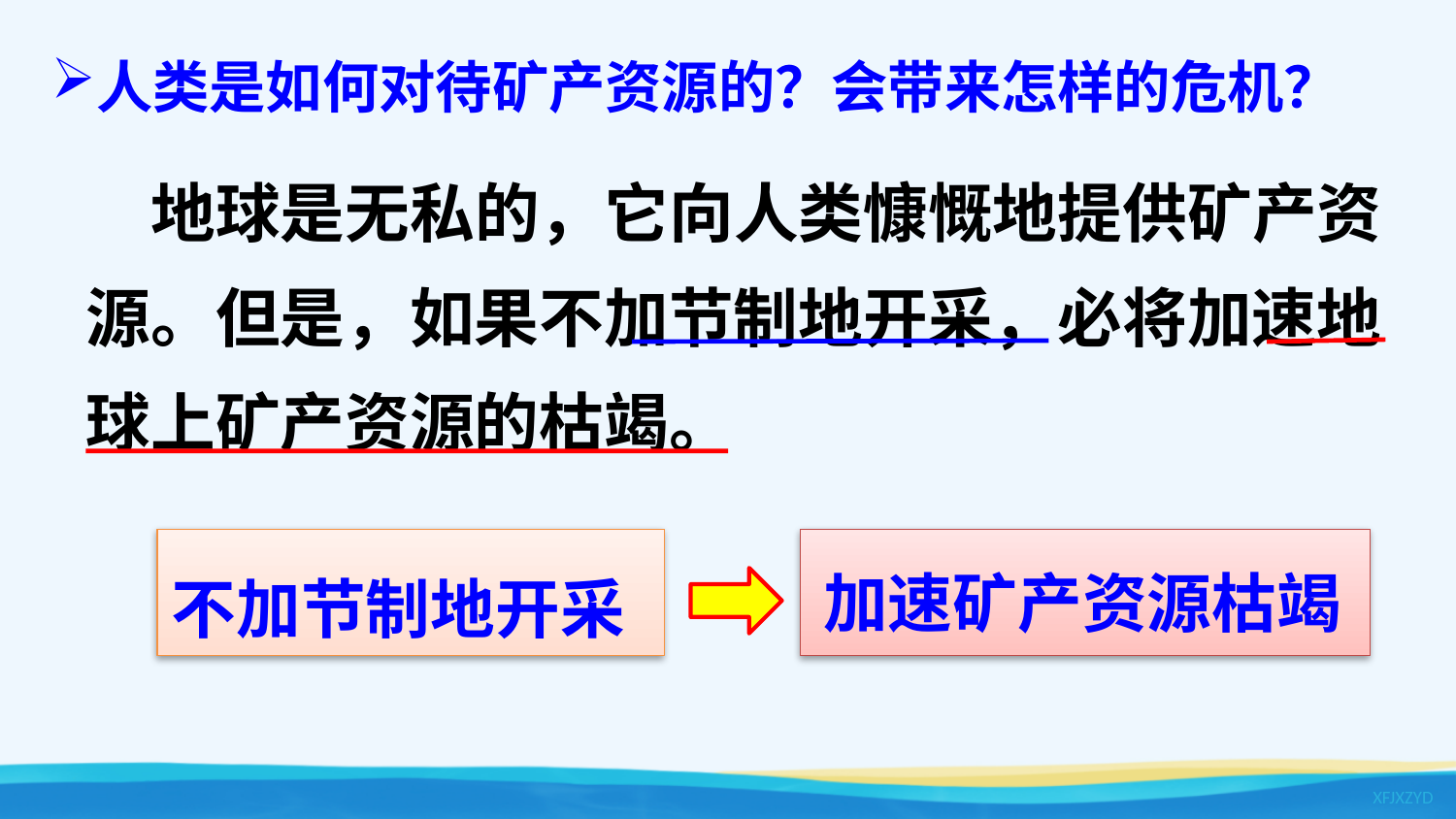

人类是如何对待矿产资源的？会带来怎样的危机？
    地球是无私的，它向人类慷慨地提供矿产资源。但是，如果不加节制地开采，必将加速地球上矿产资源的枯竭。
仅在淘宝销售
小凤教学
仅在淘宝店铺销售：https://shop488691149.taobao.com
https://shop488691149.taobao.com
小凤教学资源店
微信：XFJXZYD
小凤教学
小凤教学
小凤教学
小凤教学资源店
小凤教学资源店
小凤教学资源店
微信：XFJXZYD
小凤教学
https://shop488691149.taobao.com
微信：XFJXZYD
小凤教学资源店
微信：XFJXZYD
微信：XFJXZYD
小凤教学
微信：XFJXZYD
小凤教学资源店
小凤教学
https://shop488691149.taobao.com
https://shop488691149.taobao.com
https://shop488691149.taobao.com
小凤教学资源店
盗用小凤课件可耻
小凤教学资源店
https://shop488691149.taobao.com
小凤教学资源店
小凤教学
https://shop488691149.taobao.com
小凤教学资源店
微信：XFJXZYD
https://shop488691149.taobao.com
小凤制作
小凤教学
小凤教学资源店
https://shop488691149.taobao.com
小凤教学
https://shop488691149.taobao.com
https://shop488691149.taobao.com
小凤教学资源店
鄙视盗用小凤课件
小凤教学资源店
https://shop488691149.taobao.com
微信：XFJXZYD
小凤教学
小凤教学
https://shop488691149.taobao.com
小凤教学资源店
小凤教学资源店
唯一店铺
小凤教学资源店
https://shop488691149.taobao.com
小凤教学
微信：XFJXZYD
鄙视盗用小凤课件
https://shop488691149.taobao.com
盗用小凤课件可耻
微信：XFJXZYD
小凤教学
小凤教学
https://shop488691149.taobao.com
小凤教学
淘宝店铺https://shop488691149.taobao.com

小凤教学
微信：XFJXZYD
小凤教学资源店
https://shop488691149.taobao.com
加速矿产资源枯竭
微信：XFJXZYD
不加节制地开采
小凤教学
小凤教学资源店
小凤教学

https://shop488691149.taobao.com
淘宝店铺：小凤教学资源店
小凤教学资源店
微信：XFJXZYD
微信：XFJXZYD
小凤教学资源店
盗用小凤课件可耻
鄙视盗用小凤课件
小凤教学资源店
小凤教学资源店
小凤教学资源店
小凤教学资源店
小凤教学资源店
微信：XFJXZYD
小凤教学资源店
小凤教学
小凤教学
小凤教学
盗用小凤课件可耻
淘宝店铺：https://shop488691149.taobao.com
淘宝唯一店铺：https://shop488691149.taobao.com